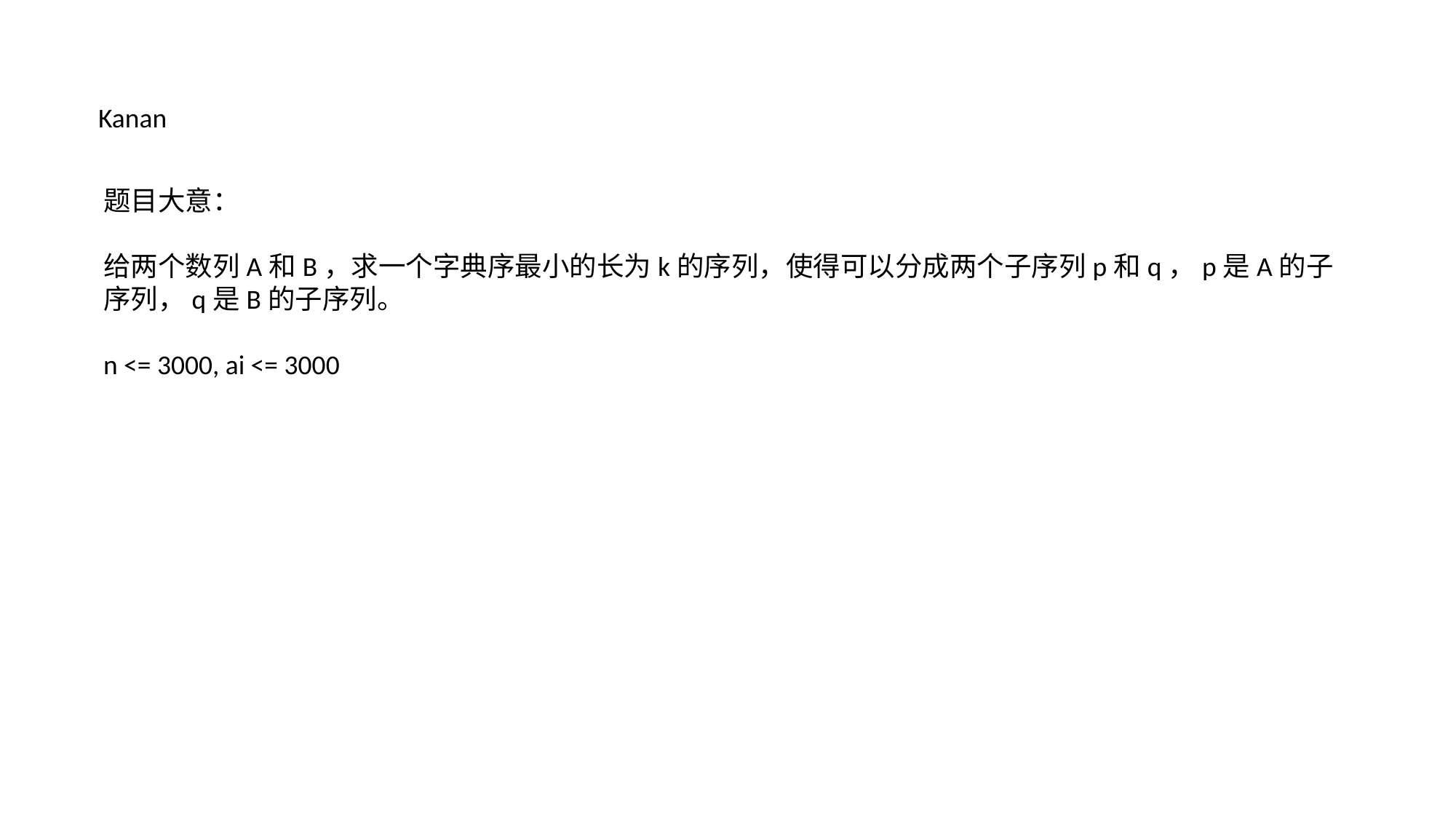

Kanan
题目大意：

给两个数列A和B，求一个字典序最小的长为k的序列，使得可以分成两个子序列p和q，p是A的子序列，q是B的子序列。

n <= 3000, ai <= 3000